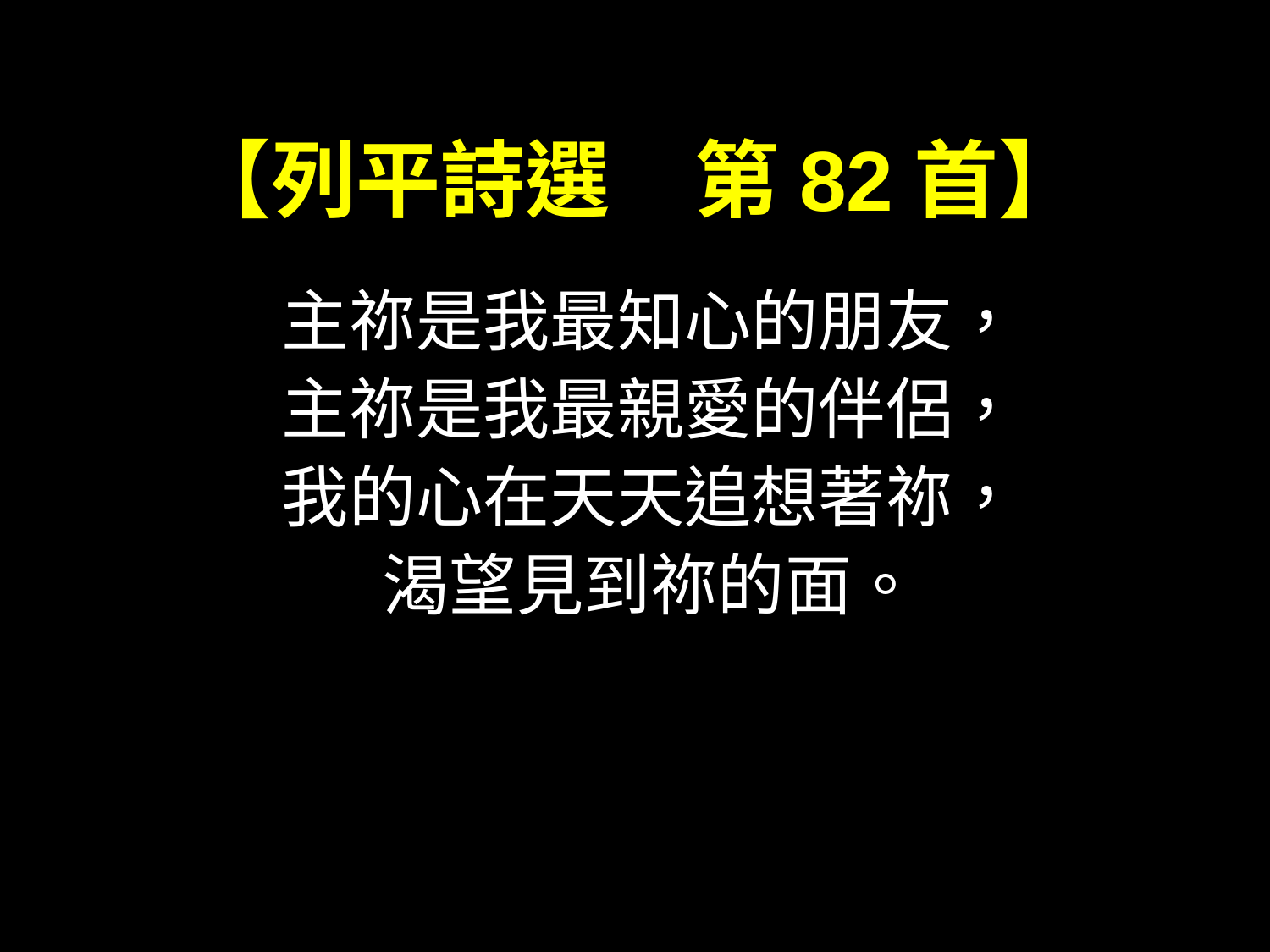

【列平詩選　第82首】
主祢是我最知心的朋友，
主祢是我最親愛的伴侶，
我的心在天天追想著祢，
渴望見到祢的面。